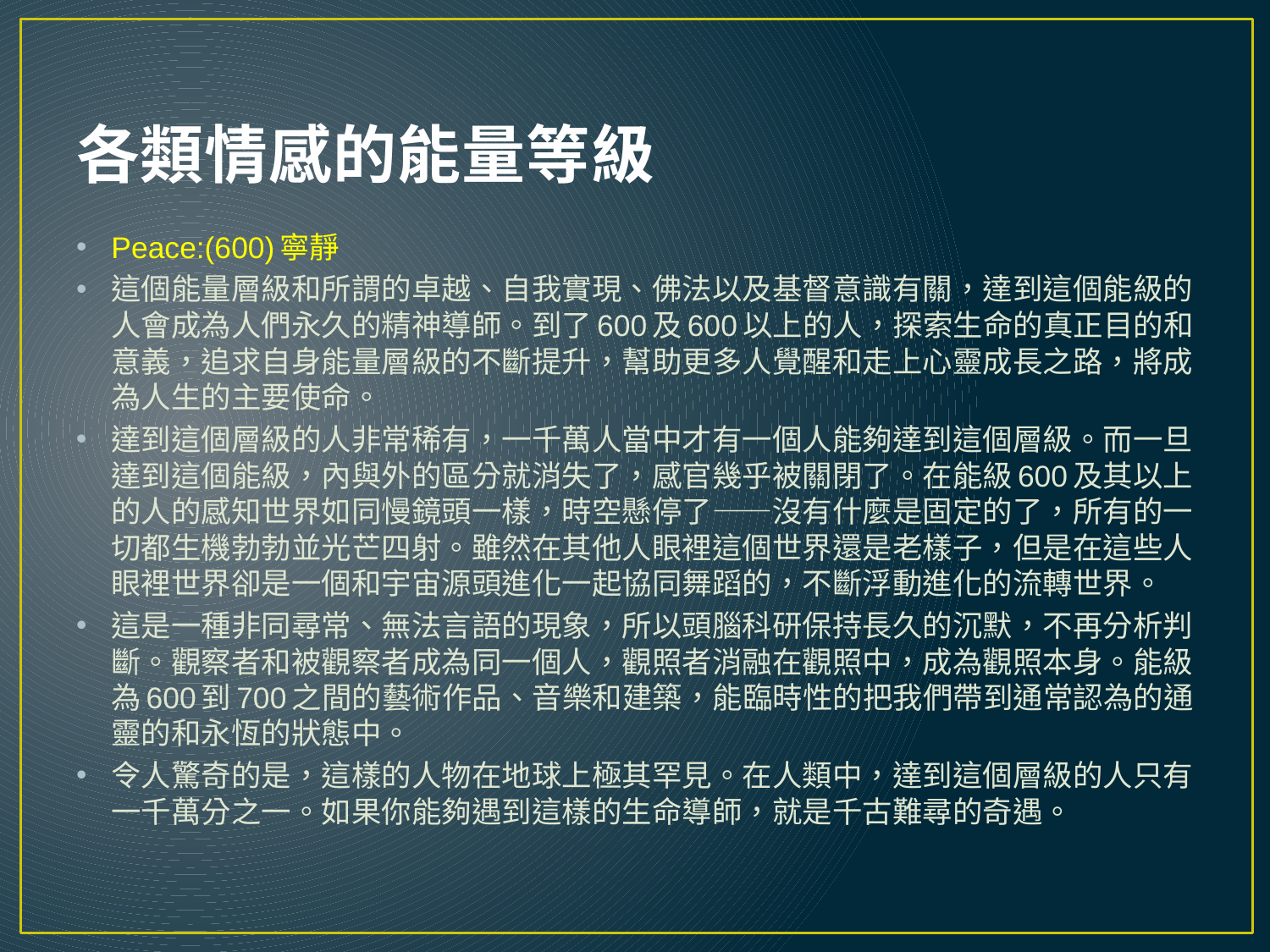

# 各類情感的能量等級
Peace:(600)寧靜
這個能量層級和所謂的卓越、自我實現、佛法以及基督意識有關，達到這個能級的人會成為人們永久的精神導師。到了600及600以上的人，探索生命的真正目的和意義，追求自身能量層級的不斷提升，幫助更多人覺醒和走上心靈成長之路，將成為人生的主要使命。
達到這個層級的人非常稀有，一千萬人當中才有一個人能夠達到這個層級。而一旦達到這個能級，內與外的區分就消失了，感官幾乎被關閉了。在能級600及其以上的人的感知世界如同慢鏡頭一樣，時空懸停了——沒有什麼是固定的了，所有的一切都生機勃勃並光芒四射。雖然在其他人眼裡這個世界還是老樣子，但是在這些人眼裡世界卻是一個和宇宙源頭進化一起協同舞蹈的，不斷浮動進化的流轉世界。
這是一種非同尋常、無法言語的現象，所以頭腦科研保持長久的沉默，不再分析判斷。觀察者和被觀察者成為同一個人，觀照者消融在觀照中，成為觀照本身。能級為600到700之間的藝術作品、音樂和建築，能臨時性的把我們帶到通常認為的通靈的和永恆的狀態中。
令人驚奇的是，這樣的人物在地球上極其罕見。在人類中，達到這個層級的人只有一千萬分之一。如果你能夠遇到這樣的生命導師，就是千古難尋的奇遇。